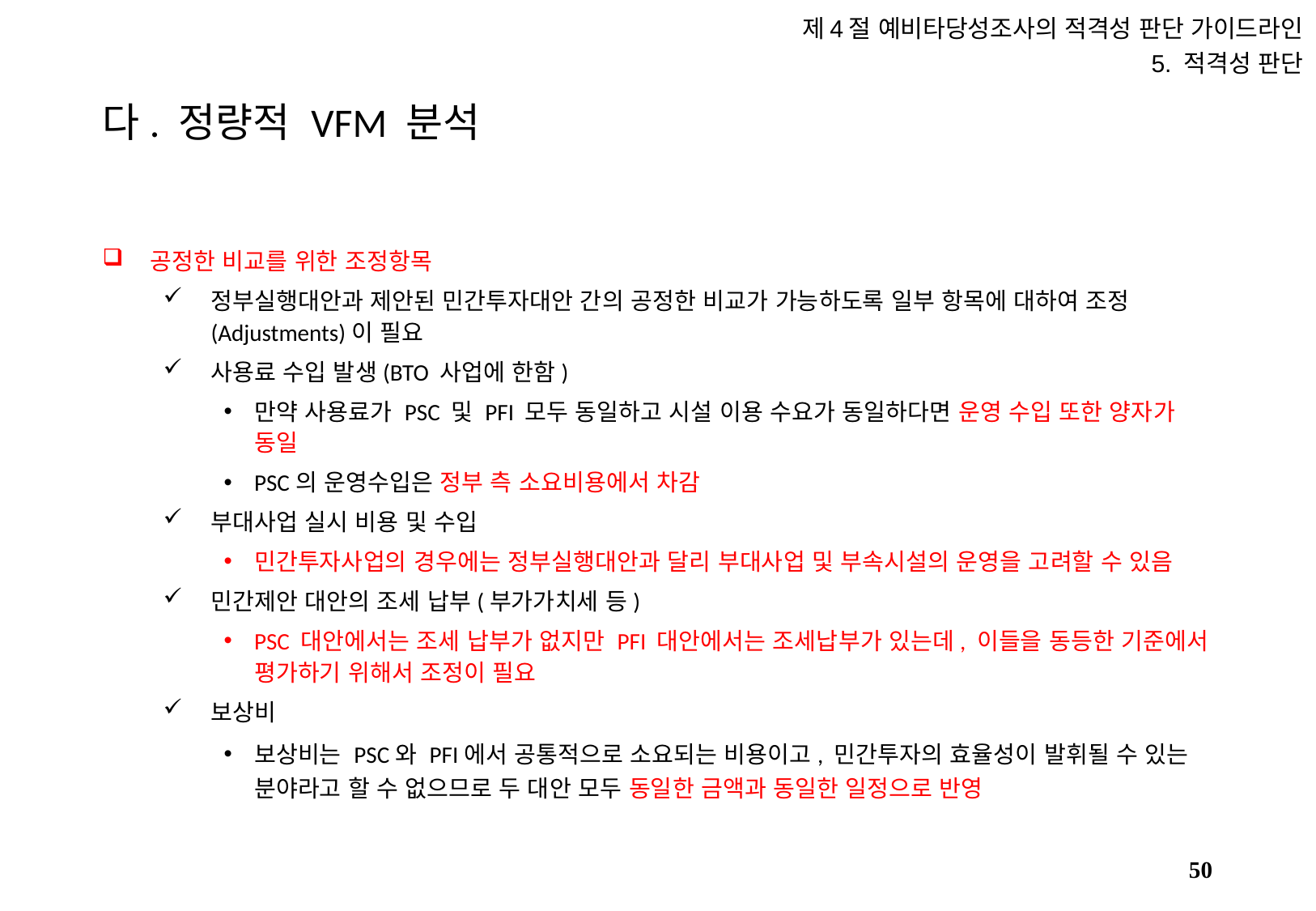

제4절 예비타당성조사의 적격성 판단 가이드라인
5. 적격성 판단
# 다. 정량적 VFM 분석
공정한 비교를 위한 조정항목
정부실행대안과 제안된 민간투자대안 간의 공정한 비교가 가능하도록 일부 항목에 대하여 조정(Adjustments)이 필요
사용료 수입 발생(BTO 사업에 한함)
만약 사용료가 PSC 및 PFI 모두 동일하고 시설 이용 수요가 동일하다면 운영 수입 또한 양자가 동일
PSC의 운영수입은 정부 측 소요비용에서 차감
부대사업 실시 비용 및 수입
민간투자사업의 경우에는 정부실행대안과 달리 부대사업 및 부속시설의 운영을 고려할 수 있음
민간제안 대안의 조세 납부(부가가치세 등)
PSC 대안에서는 조세 납부가 없지만 PFI 대안에서는 조세납부가 있는데, 이들을 동등한 기준에서 평가하기 위해서 조정이 필요
보상비
보상비는 PSC와 PFI에서 공통적으로 소요되는 비용이고, 민간투자의 효율성이 발휘될 수 있는 분야라고 할 수 없으므로 두 대안 모두 동일한 금액과 동일한 일정으로 반영
50